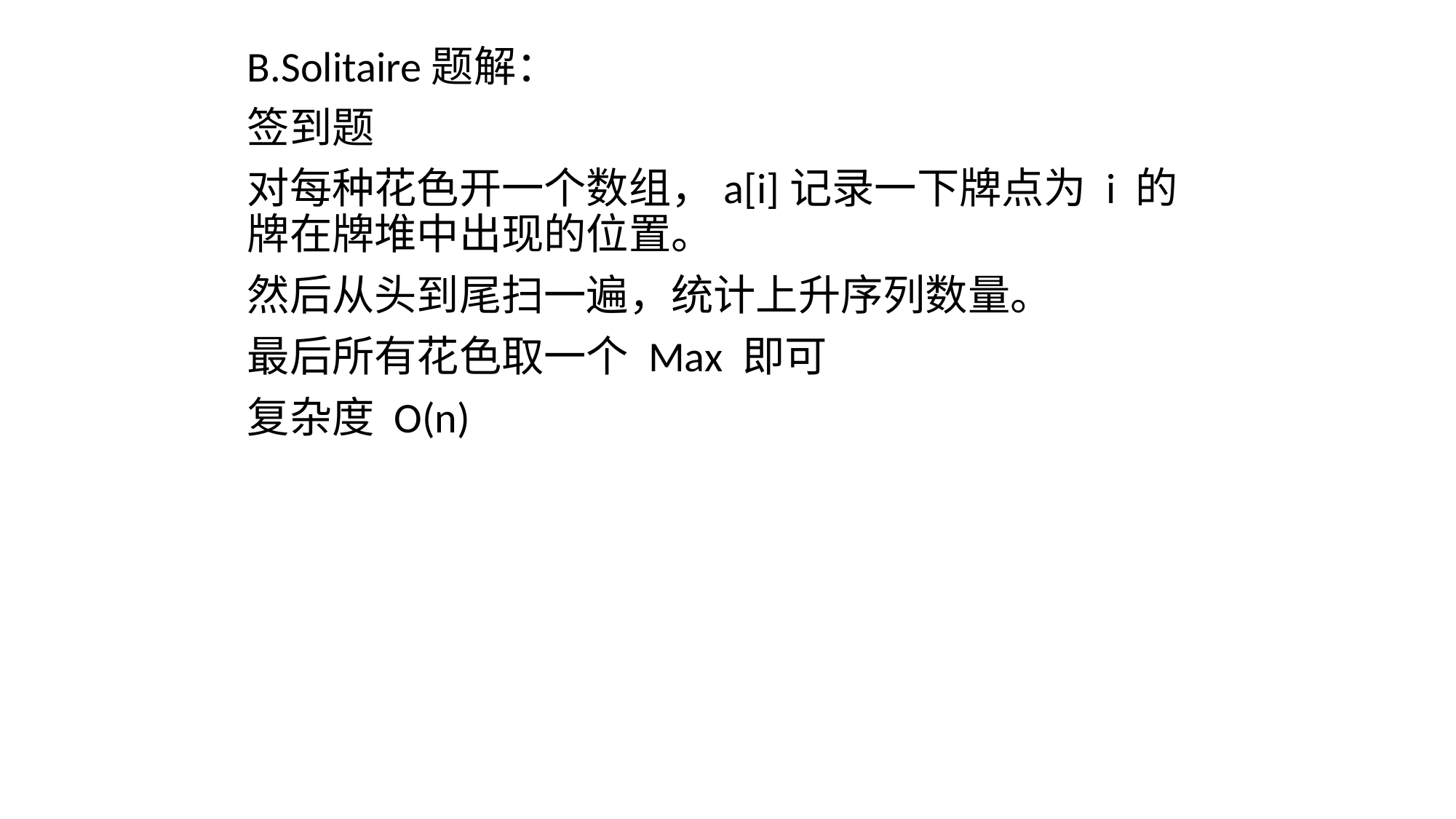

B.Solitaire题解：
签到题
对每种花色开一个数组，a[i]记录一下牌点为 i 的牌在牌堆中出现的位置。
然后从头到尾扫一遍，统计上升序列数量。
最后所有花色取一个 Max 即可
复杂度 O(n)